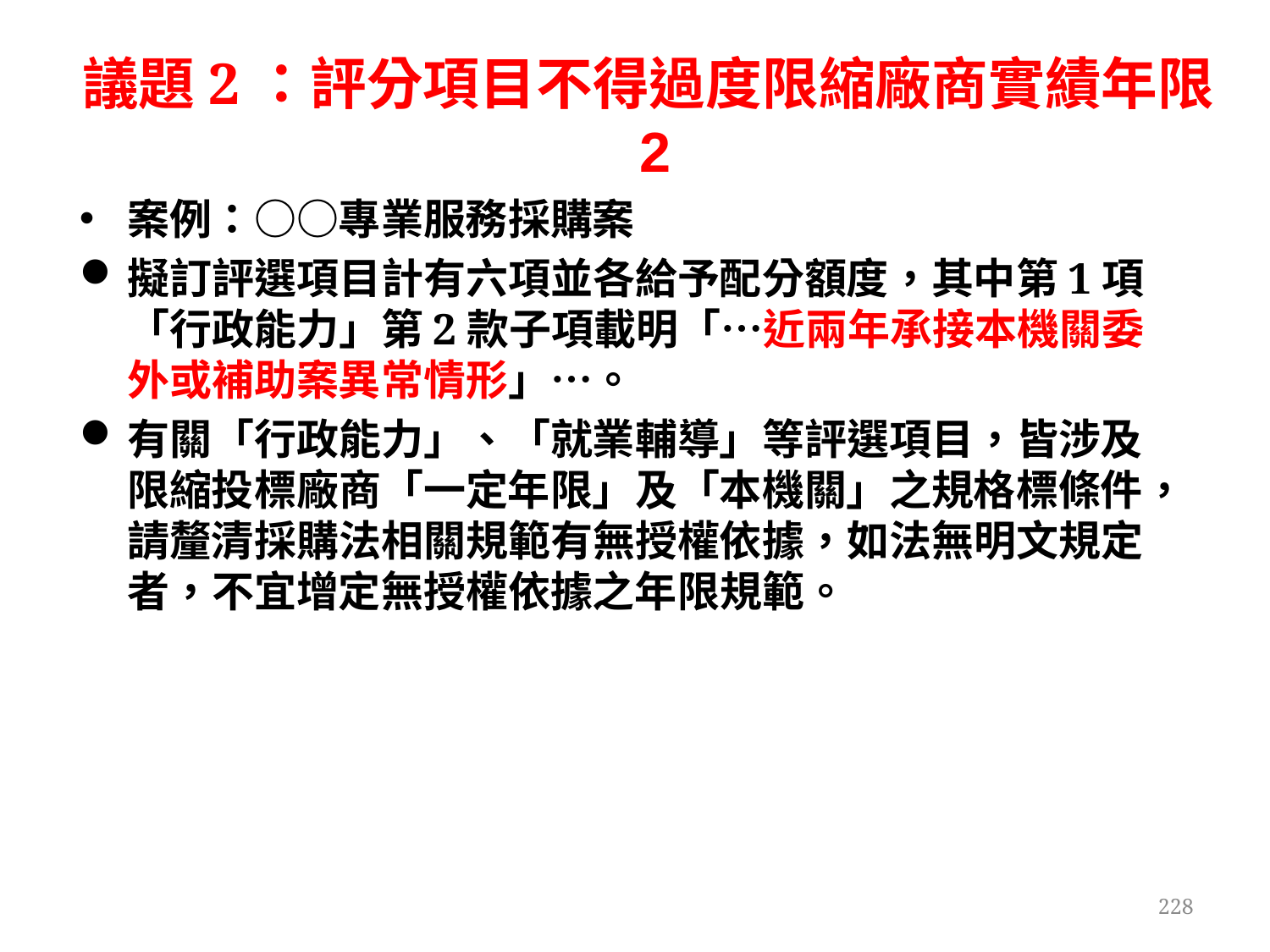

# 議題2：評分項目不得過度限縮廠商實績年限2
案例：○○專業服務採購案
擬訂評選項目計有六項並各給予配分額度，其中第1項「行政能力」第2款子項載明「…近兩年承接本機關委外或補助案異常情形」…。
有關「行政能力」、「就業輔導」等評選項目，皆涉及限縮投標廠商「一定年限」及「本機關」之規格標條件，請釐清採購法相關規範有無授權依據，如法無明文規定者，不宜增定無授權依據之年限規範。
228